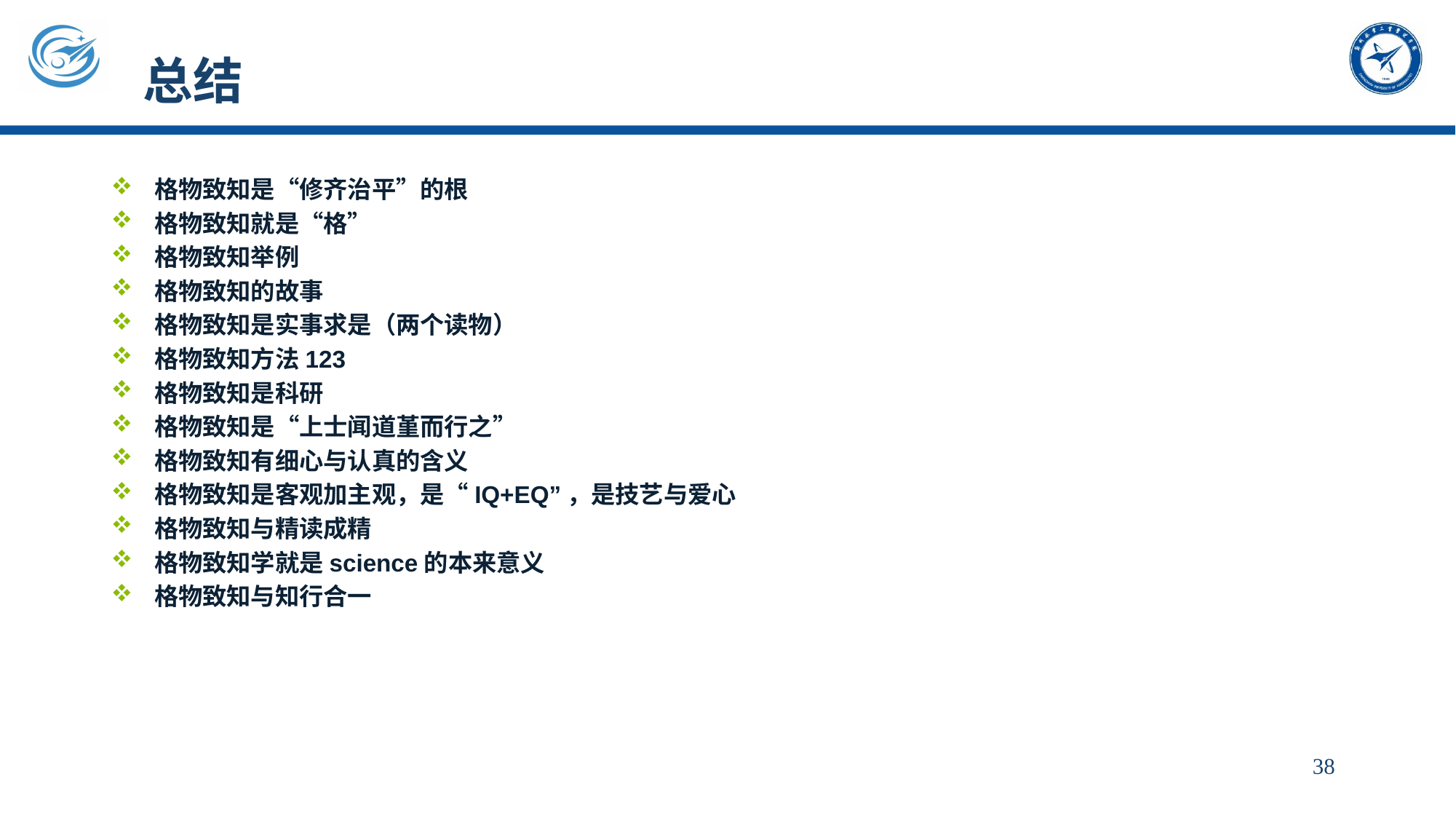

# 总结
格物致知是“修齐治平”的根
格物致知就是“格”
格物致知举例
格物致知的故事
格物致知是实事求是（两个读物）
格物致知方法123
格物致知是科研
格物致知是“上士闻道堇而行之”
格物致知有细心与认真的含义
格物致知是客观加主观，是“IQ+EQ”，是技艺与爱心
格物致知与精读成精
格物致知学就是science的本来意义
格物致知与知行合一
38